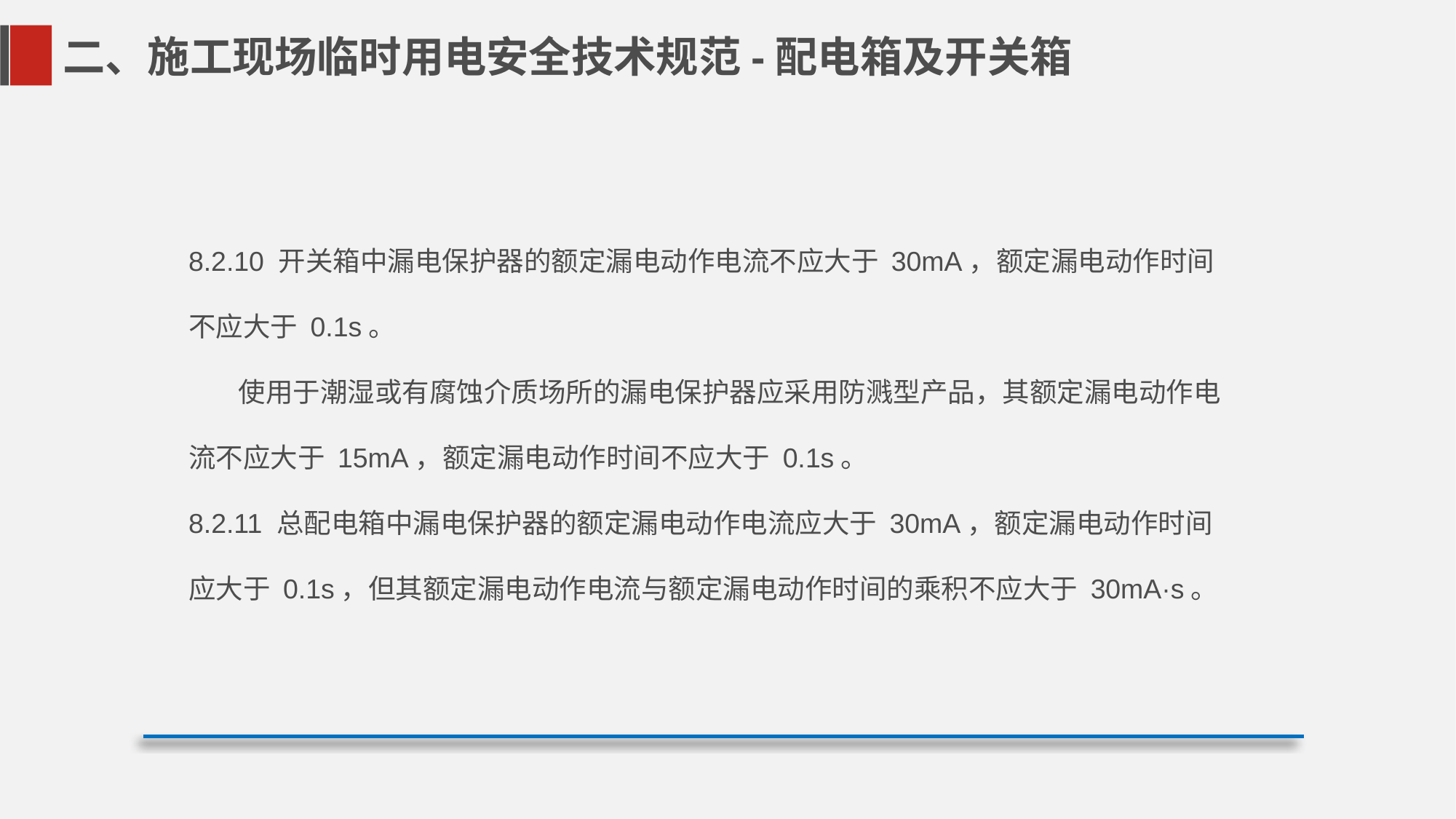

二、施工现场临时用电安全技术规范-配电箱及开关箱

8.2.10 开关箱中漏电保护器的额定漏电动作电流不应大于 30mA，额定漏电动作时间不应大于 0.1s。
       使用于潮湿或有腐蚀介质场所的漏电保护器应采用防溅型产品，其额定漏电动作电流不应大于 15mA，额定漏电动作时间不应大于 0.1s。
8.2.11 总配电箱中漏电保护器的额定漏电动作电流应大于 30mA，额定漏电动作时间应大于 0.1s，但其额定漏电动作电流与额定漏电动作时间的乘积不应大于 30mA·s。